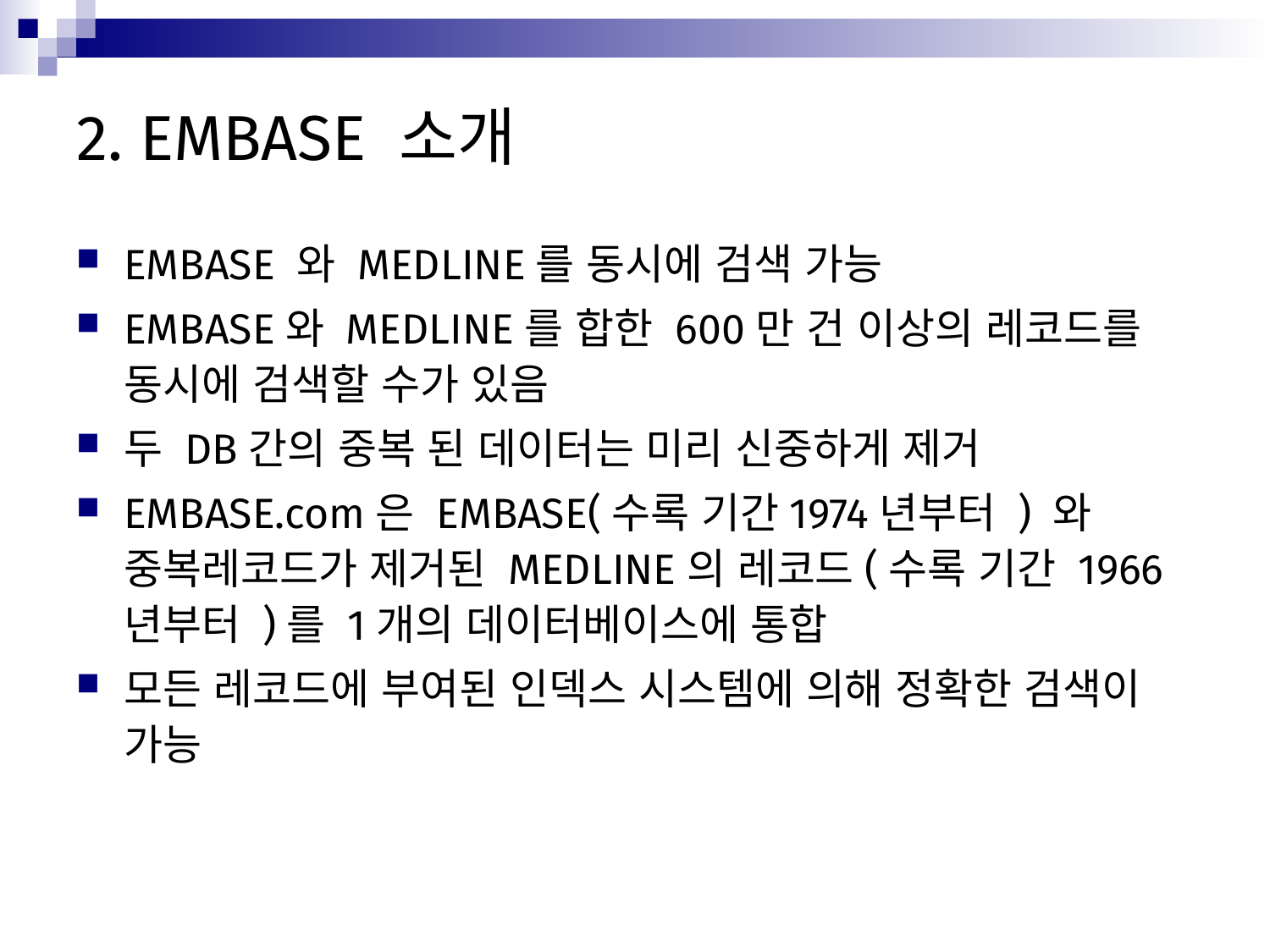

# 2. EMBASE 소개
EMBASE 와 MEDLINE를 동시에 검색 가능
EMBASE와 MEDLINE를 합한 600만 건 이상의 레코드를 동시에 검색할 수가 있음
두 DB간의 중복 된 데이터는 미리 신중하게 제거
EMBASE.com은 EMBASE(수록 기간1974년부터 ) 와 중복레코드가 제거된 MEDLINE의 레코드(수록 기간 1966년부터 )를 1개의 데이터베이스에 통합
모든 레코드에 부여된 인덱스 시스템에 의해 정확한 검색이 가능